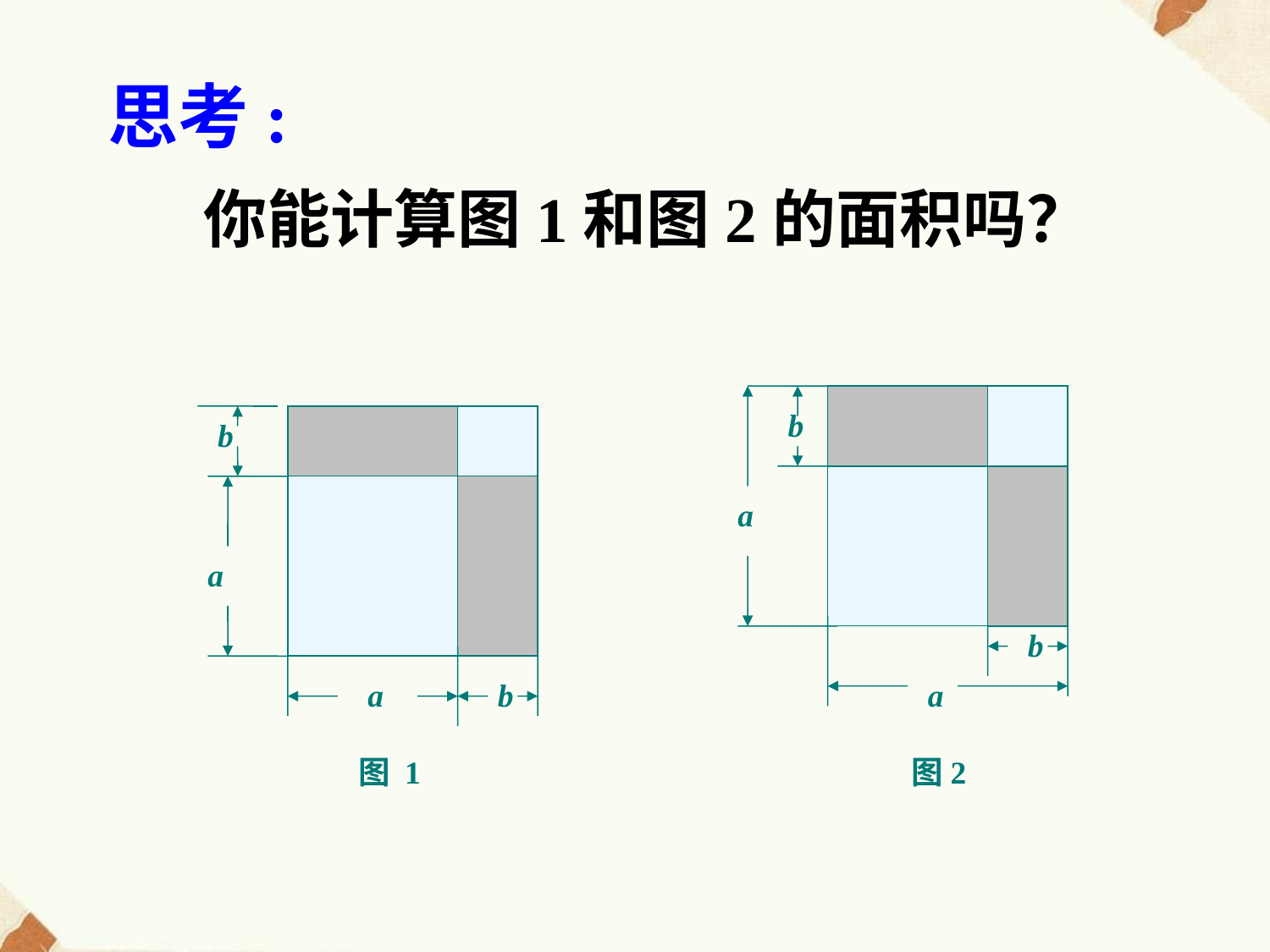

你能计算图1和图2的面积吗？
思考:

b

b

a
a

b

a
b
a

       图 1
      图2